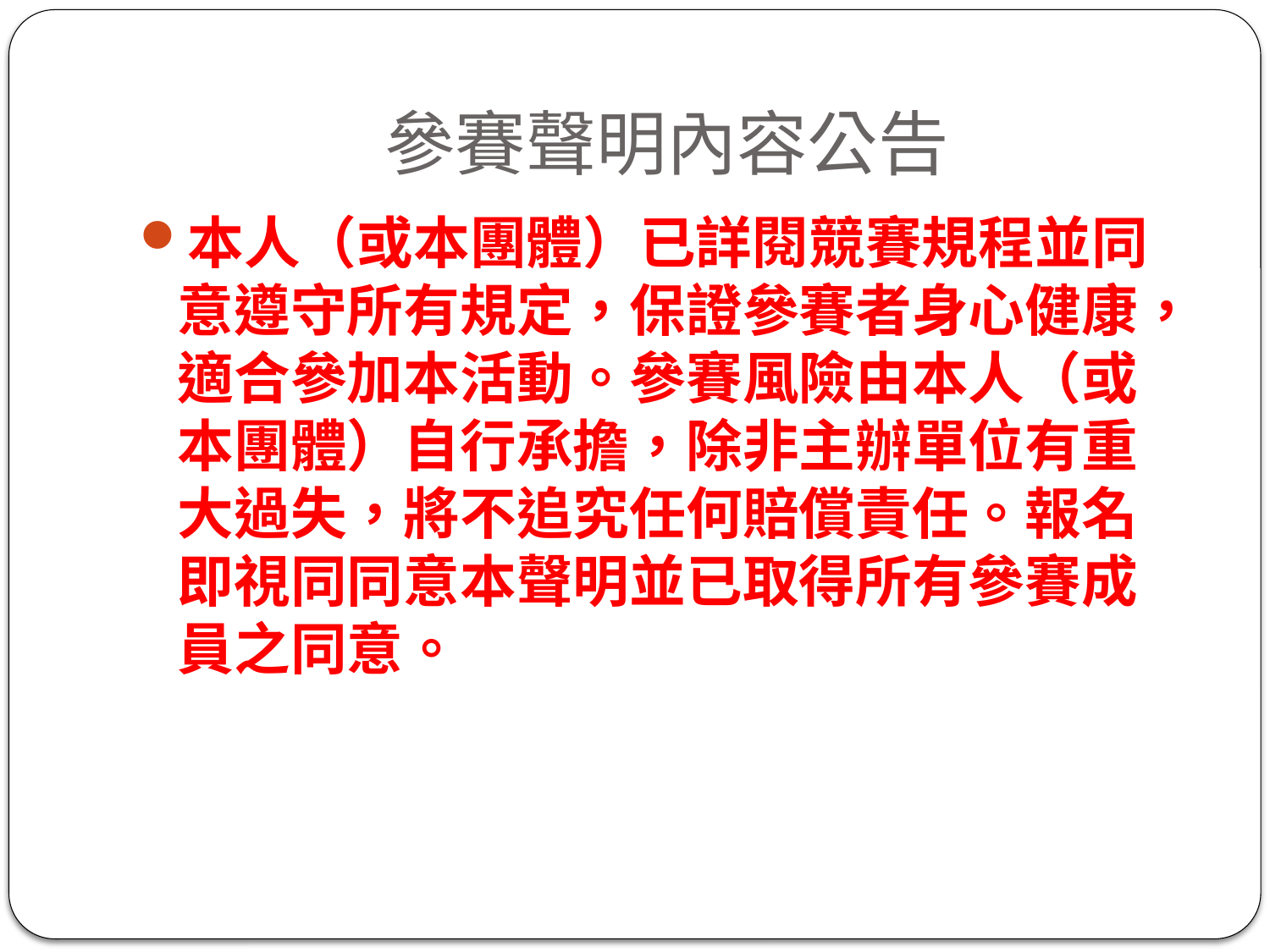

# 參賽聲明內容公告
本人（或本團體）已詳閱競賽規程並同意遵守所有規定，保證參賽者身心健康，適合參加本活動。參賽風險由本人（或本團體）自行承擔，除非主辦單位有重大過失，將不追究任何賠償責任。報名即視同同意本聲明並已取得所有參賽成員之同意。